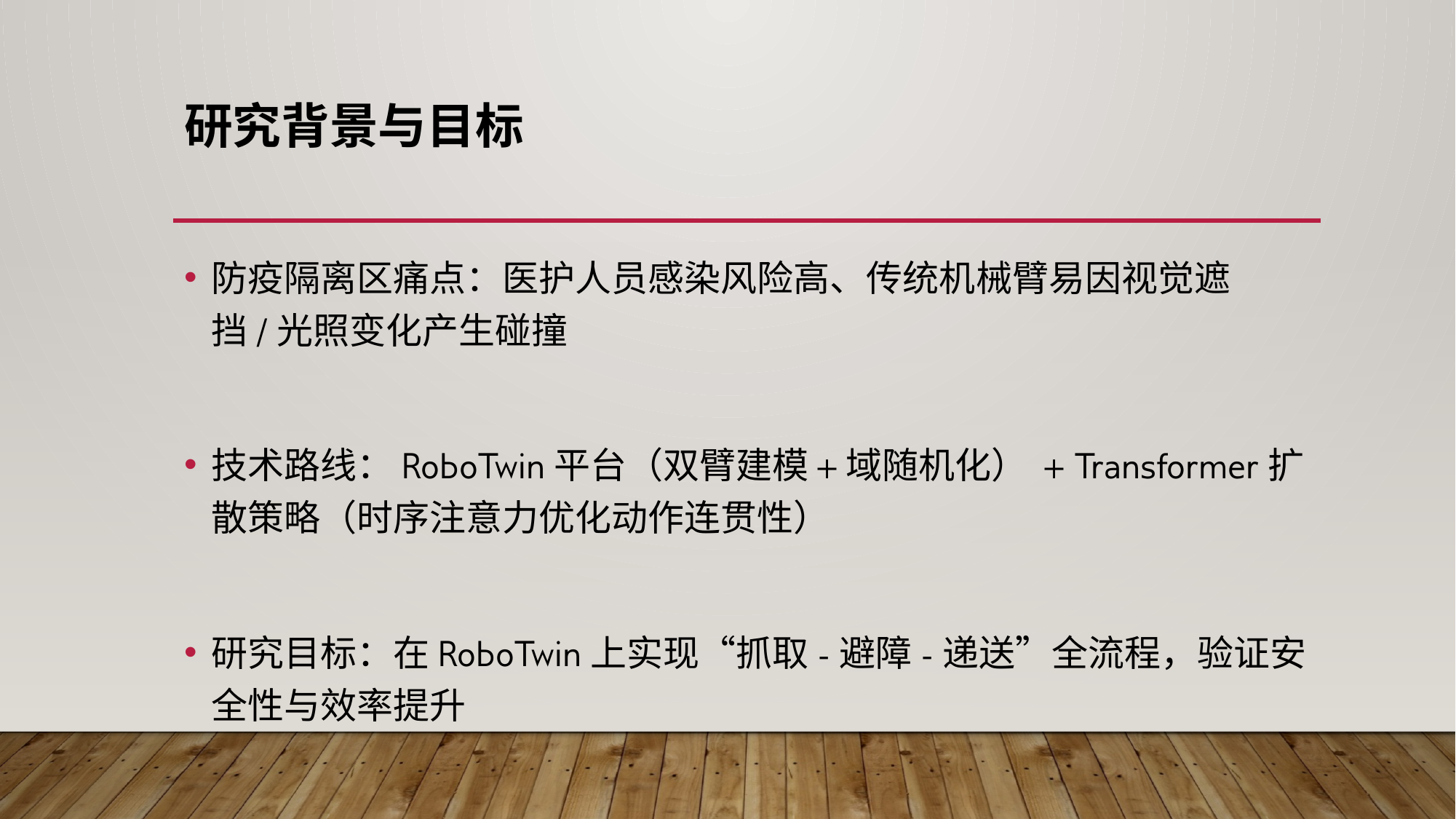

# 研究背景与目标
防疫隔离区痛点：医护人员感染风险高、传统机械臂易因视觉遮挡/光照变化产生碰撞

技术路线：RoboTwin平台（双臂建模+域随机化） + Transformer扩散策略（时序注意力优化动作连贯性）

研究目标：在RoboTwin上实现“抓取-避障-递送”全流程，验证安全性与效率提升